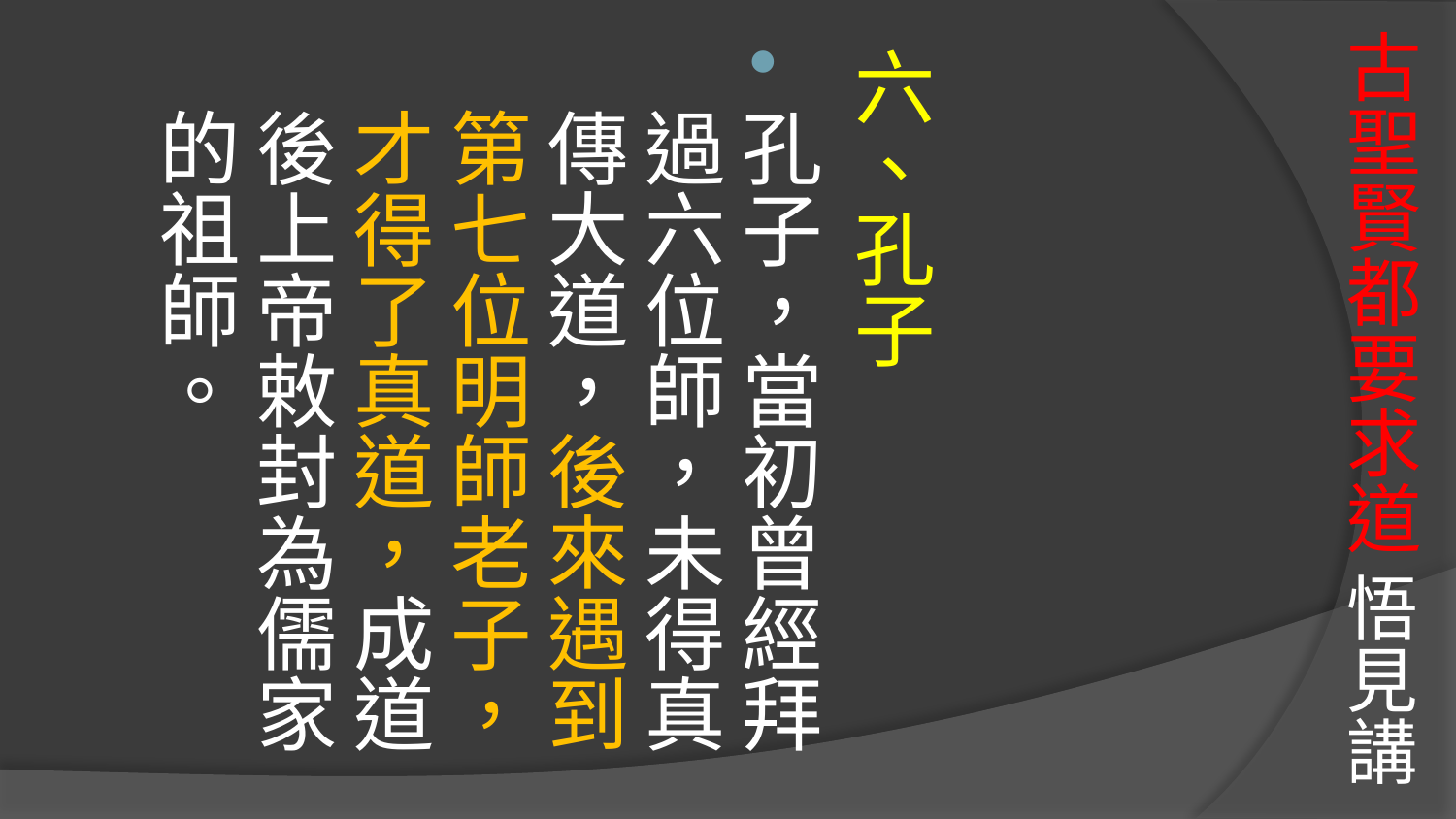

# 古聖賢都要求道 悟見講
六、孔子
孔子，當初曾經拜過六位師，未得真傳大道，後來遇到第七位明師老子，才得了真道，成道後上帝敕封為儒家的祖師。